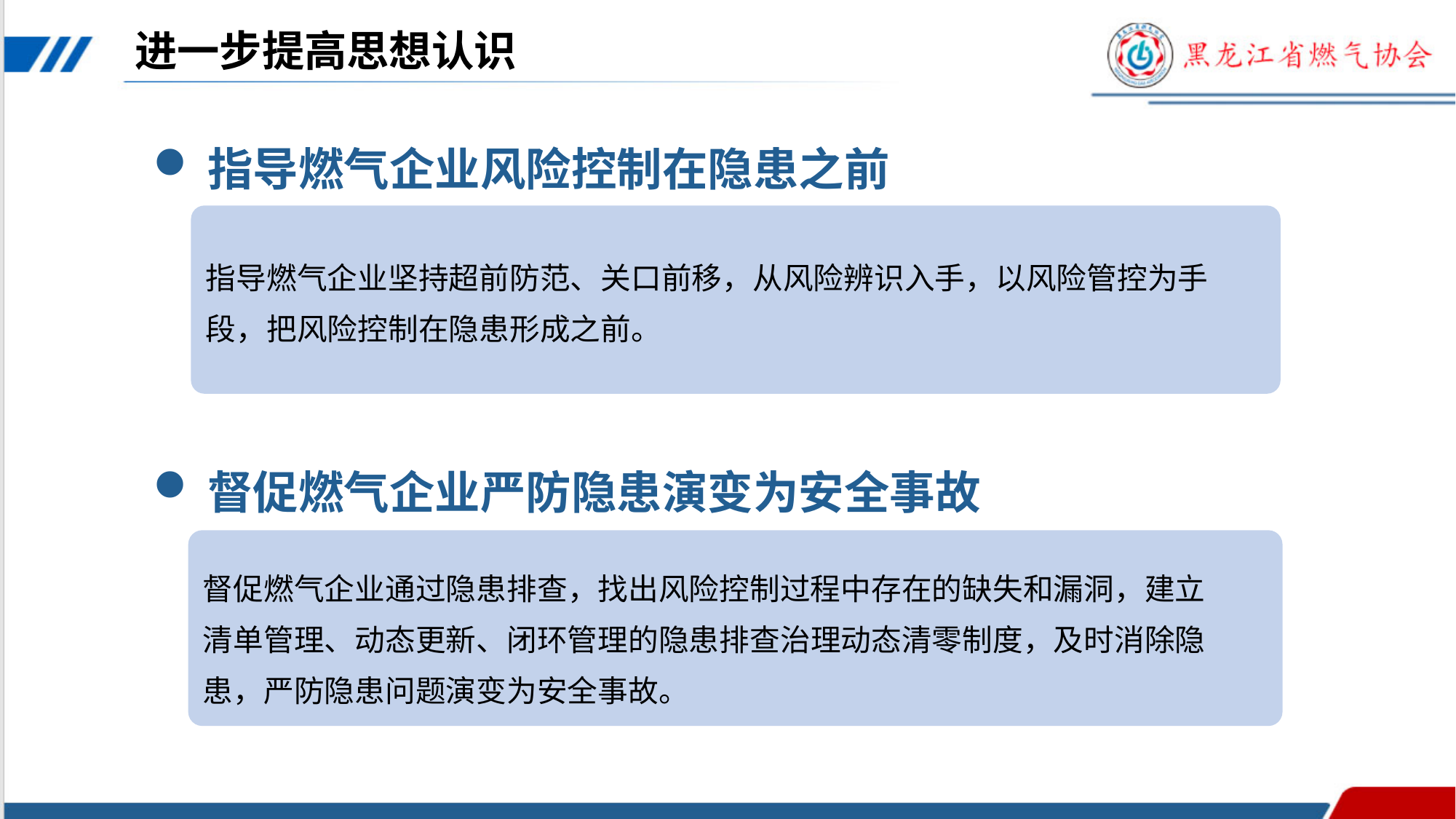

进一步提高思想认识
指导燃气企业风险控制在隐患之前

指导燃气企业坚持超前防范、关口前移，从风险辨识入手，以风险管控为手段，把风险控制在隐患形成之前。
督促燃气企业严防隐患演变为安全事故

督促燃气企业通过隐患排查，找出风险控制过程中存在的缺失和漏洞，建立清单管理、动态更新、闭环管理的隐患排查治理动态清零制度，及时消除隐患，严防隐患问题演变为安全事故。